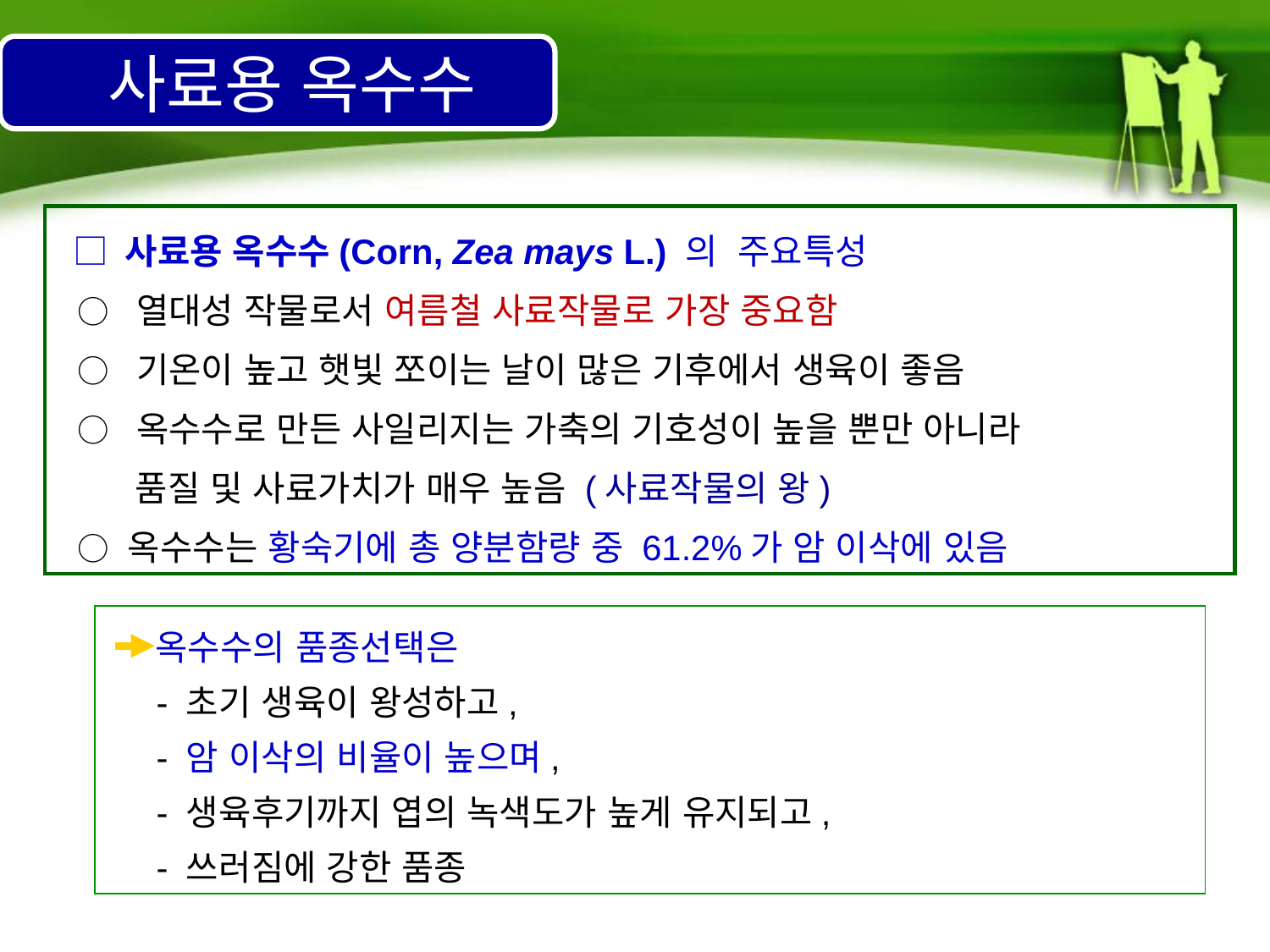

사료용 옥수수
  □ 사료용 옥수수(Corn, Zea mays L.) 의  주요특성
  ○  열대성 작물로서 여름철 사료작물로 가장 중요함
  ○  기온이 높고 햇빛 쪼이는 날이 많은 기후에서 생육이 좋음
  ○  옥수수로 만든 사일리지는 가축의 기호성이 높을 뿐만 아니라
       품질 및 사료가치가 매우 높음 (사료작물의 왕)
  ○ 옥수수는 황숙기에 총 양분함량 중 61.2%가 암 이삭에 있음
     옥수수의 품종선택은
     - 초기 생육이 왕성하고,
     - 암 이삭의 비율이 높으며,
     - 생육후기까지 엽의 녹색도가 높게 유지되고,
     - 쓰러짐에 강한 품종